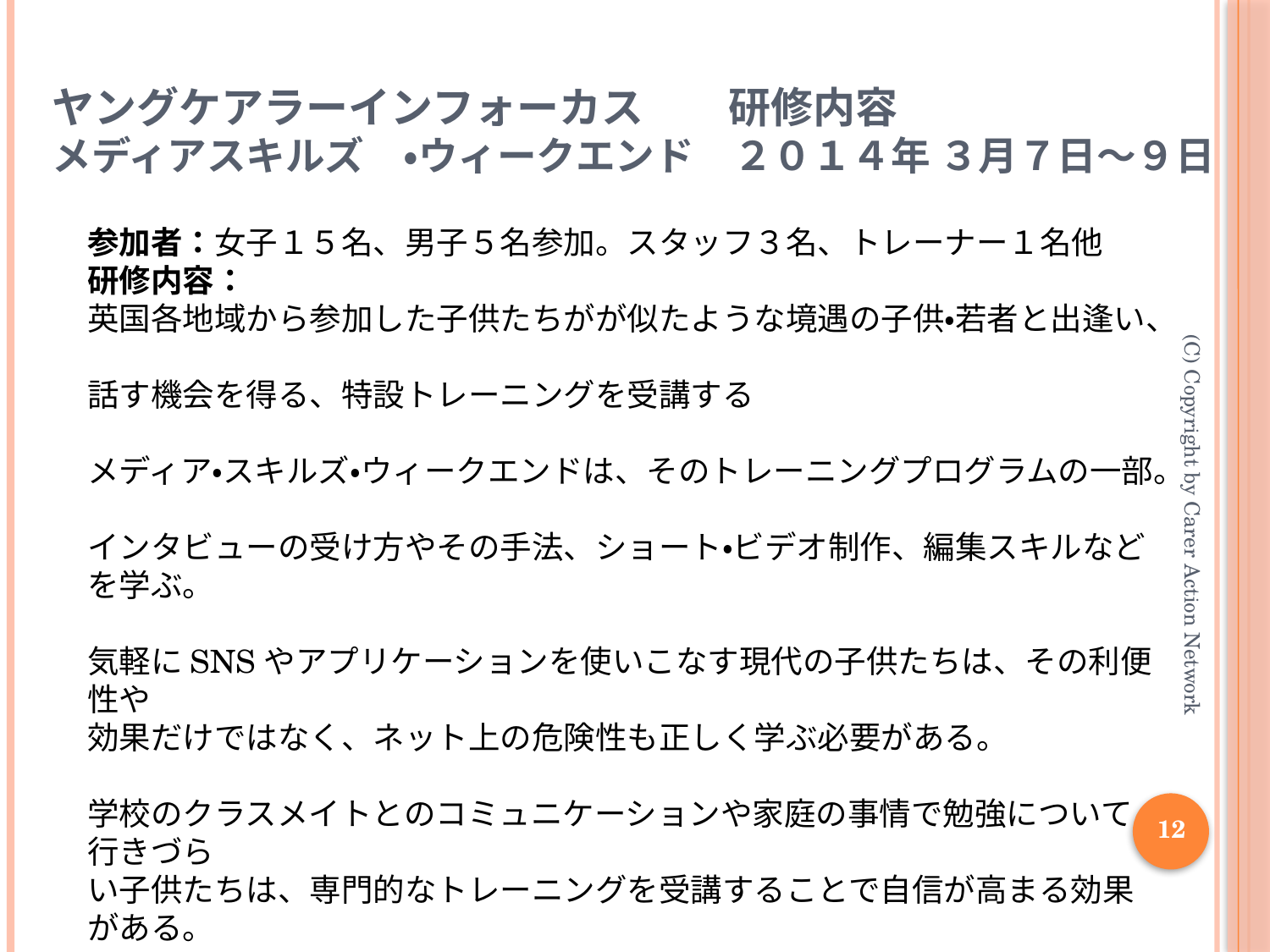

# ヤングケアラーインフォーカス　　研修内容 メディアスキルズ　・ウィークエンド　２０１４年 ３月７日～９日
参加者：女子１５名、男子５名参加。スタッフ３名、トレーナー１名他
研修内容：
英国各地域から参加した子供たちがが似たような境遇の子供・若者と出逢い、
話す機会を得る、特設トレーニングを受講する

メディア・スキルズ・ウィークエンドは、そのトレーニングプログラムの一部。
インタビューの受け方やその手法、ショート・ビデオ制作、編集スキルなどを学ぶ。

気軽にSNSやアプリケーションを使いこなす現代の子供たちは、その利便性や
効果だけではなく、ネット上の危険性も正しく学ぶ必要がある。

学校のクラスメイトとのコミュニケーションや家庭の事情で勉強について行きづら
い子供たちは、専門的なトレーニングを受講することで自信が高まる効果がある。

研修スケジュール
１日目：自己紹介・トレーニングの内容について学ぶ
２日目：メディア研修・ショートビデオの内容をグループで構築・iPadによる撮影
３日目：ショートビデオの制作、編集、発表
(C) Copyright by Carer Action Network
12